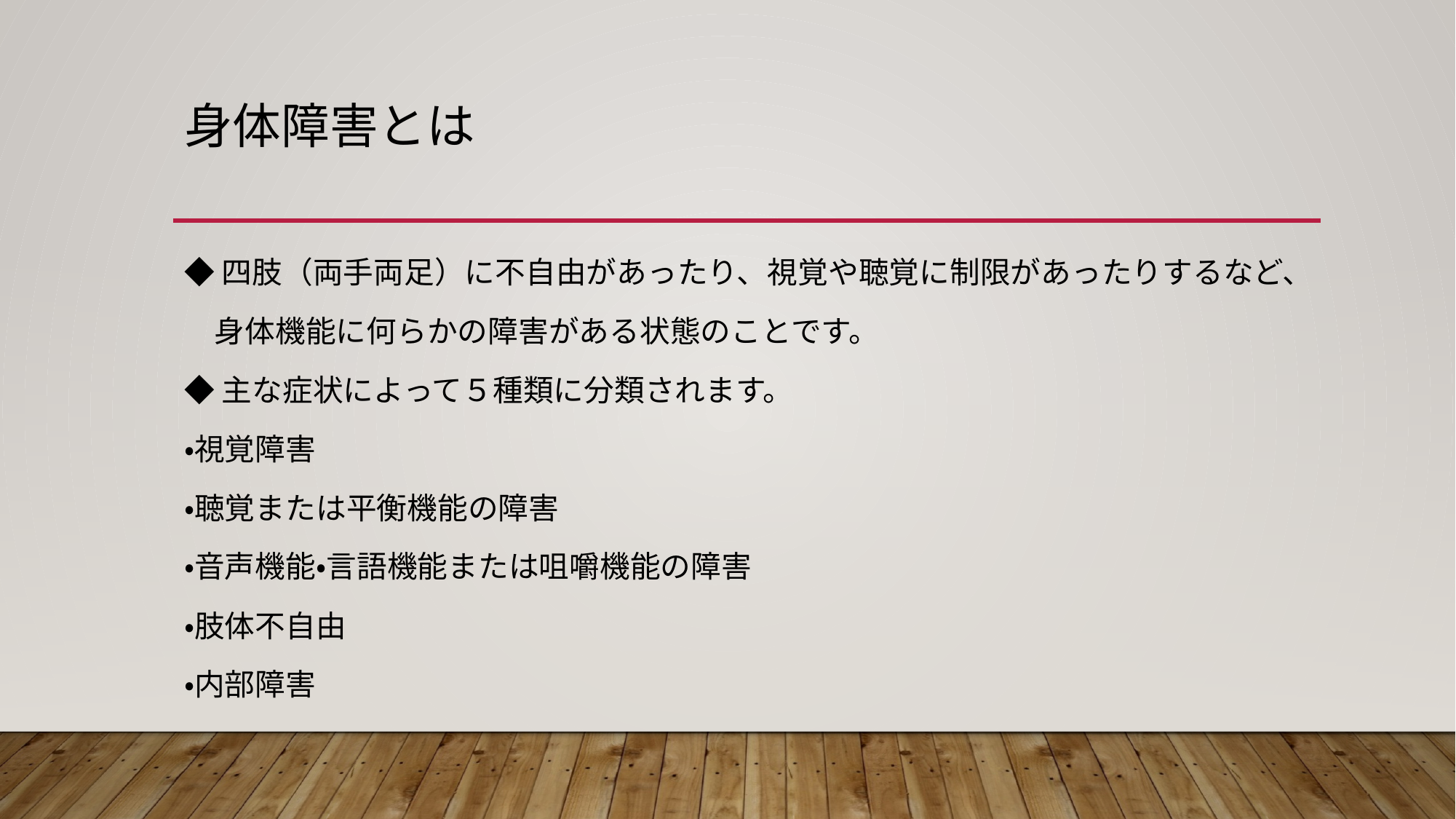

# 身体障害とは
◆四肢（両手両足）に不自由があったり、視覚や聴覚に制限があったりするなど、
　身体機能に何らかの障害がある状態のことです。
◆主な症状によって５種類に分類されます。
・視覚障害
・聴覚または平衡機能の障害
・音声機能・言語機能または咀嚼機能の障害
・肢体不自由
・内部障害